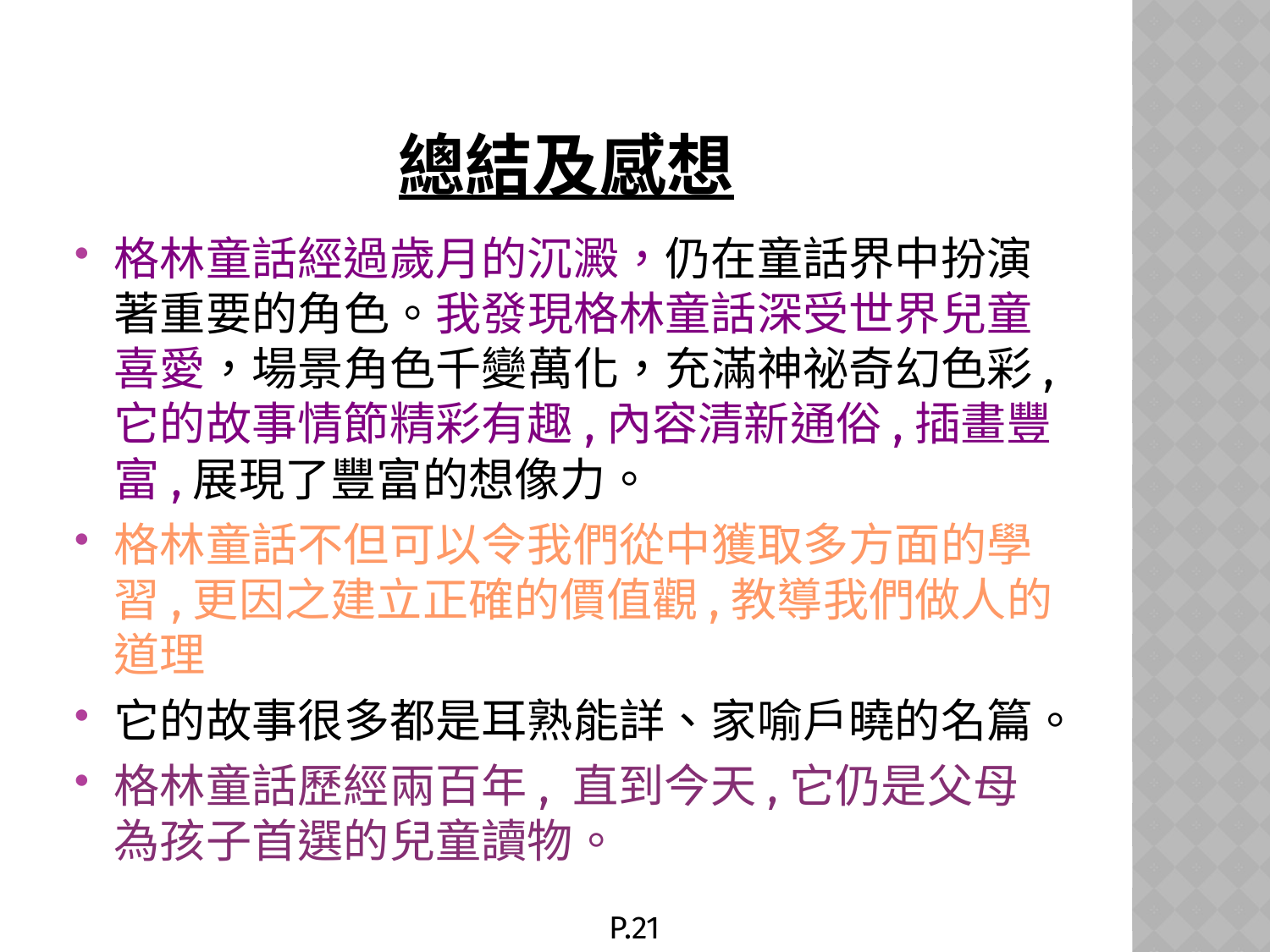

# 總結及感想
格林童話經過歲月的沉澱，仍在童話界中扮演著重要的角色。我發現格林童話深受世界兒童喜愛，場景角色千變萬化，充滿神祕奇幻色彩,它的故事情節精彩有趣,內容清新通俗,插畫豐富,展現了豐富的想像力。
格林童話不但可以令我們從中獲取多方面的學習,更因之建立正確的價值觀,教導我們做人的道理
它的故事很多都是耳熟能詳、家喻户曉的名篇。
格林童話歷經兩百年, 直到今天,它仍是父母為孩子首選的兒童讀物。

P.21